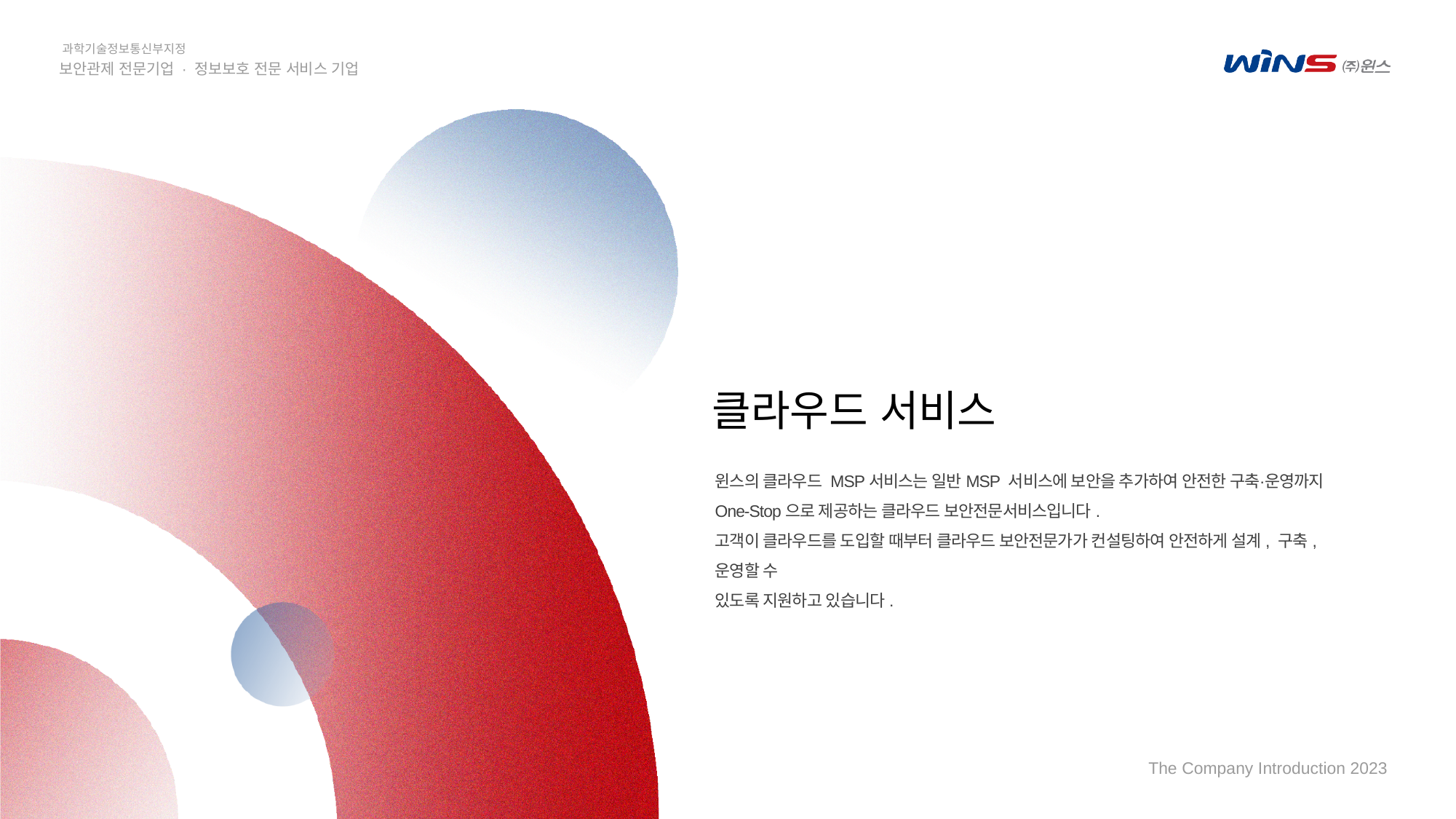

클라우드 서비스
윈스의 클라우드 MSP서비스는 일반MSP 서비스에 보안을 추가하여 안전한 구축∙운영까지
One-Stop으로 제공하는 클라우드 보안전문서비스입니다.
고객이 클라우드를 도입할 때부터 클라우드 보안전문가가 컨설팅하여 안전하게 설계, 구축, 운영할 수
있도록 지원하고 있습니다.